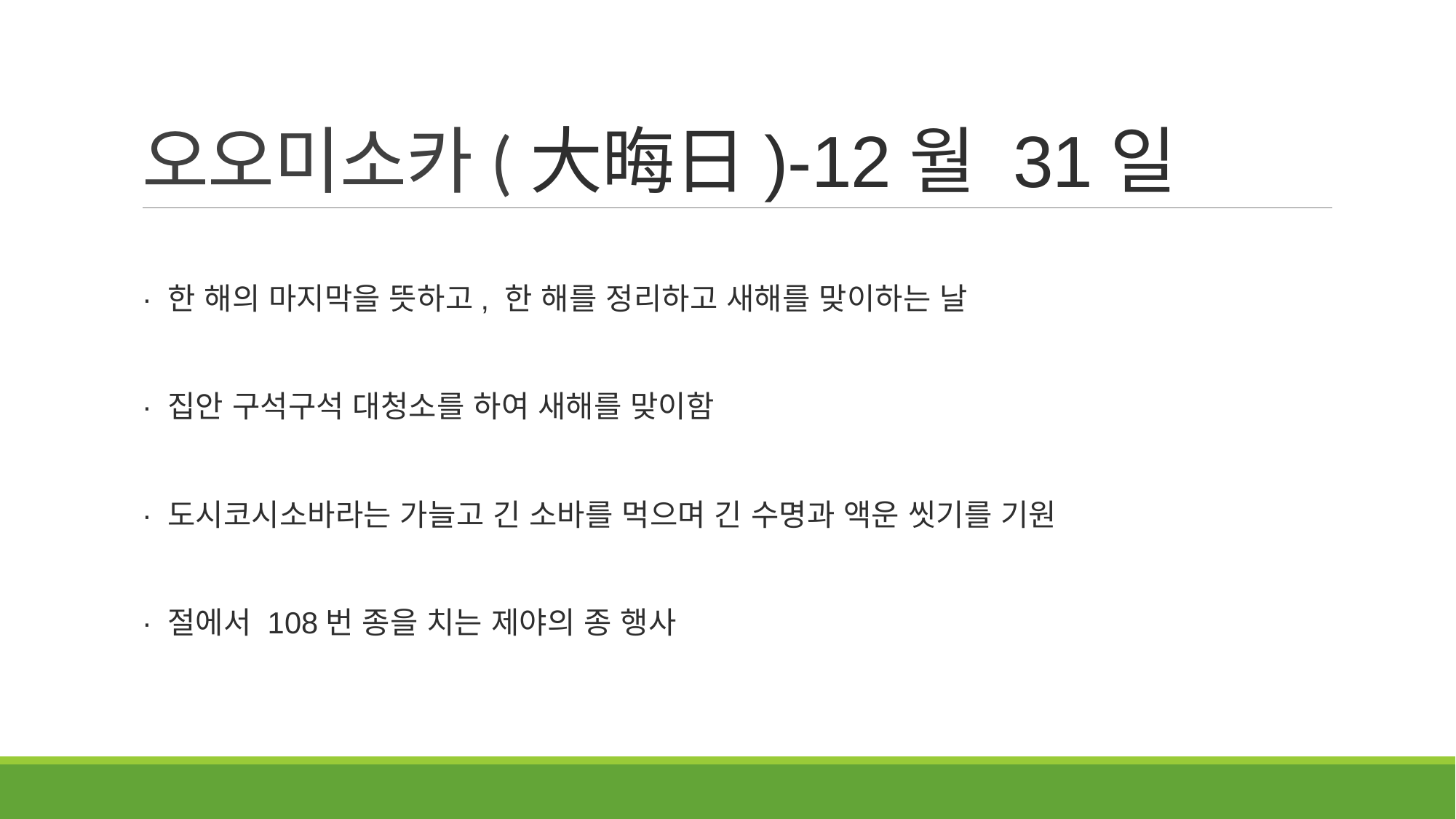

# 오오미소카(大晦日)-12월 31일

· 한 해의 마지막을 뜻하고, 한 해를 정리하고 새해를 맞이하는 날

· 집안 구석구석 대청소를 하여 새해를 맞이함

· 도시코시소바라는 가늘고 긴 소바를 먹으며 긴 수명과 액운 씻기를 기원

· 절에서 108번 종을 치는 제야의 종 행사